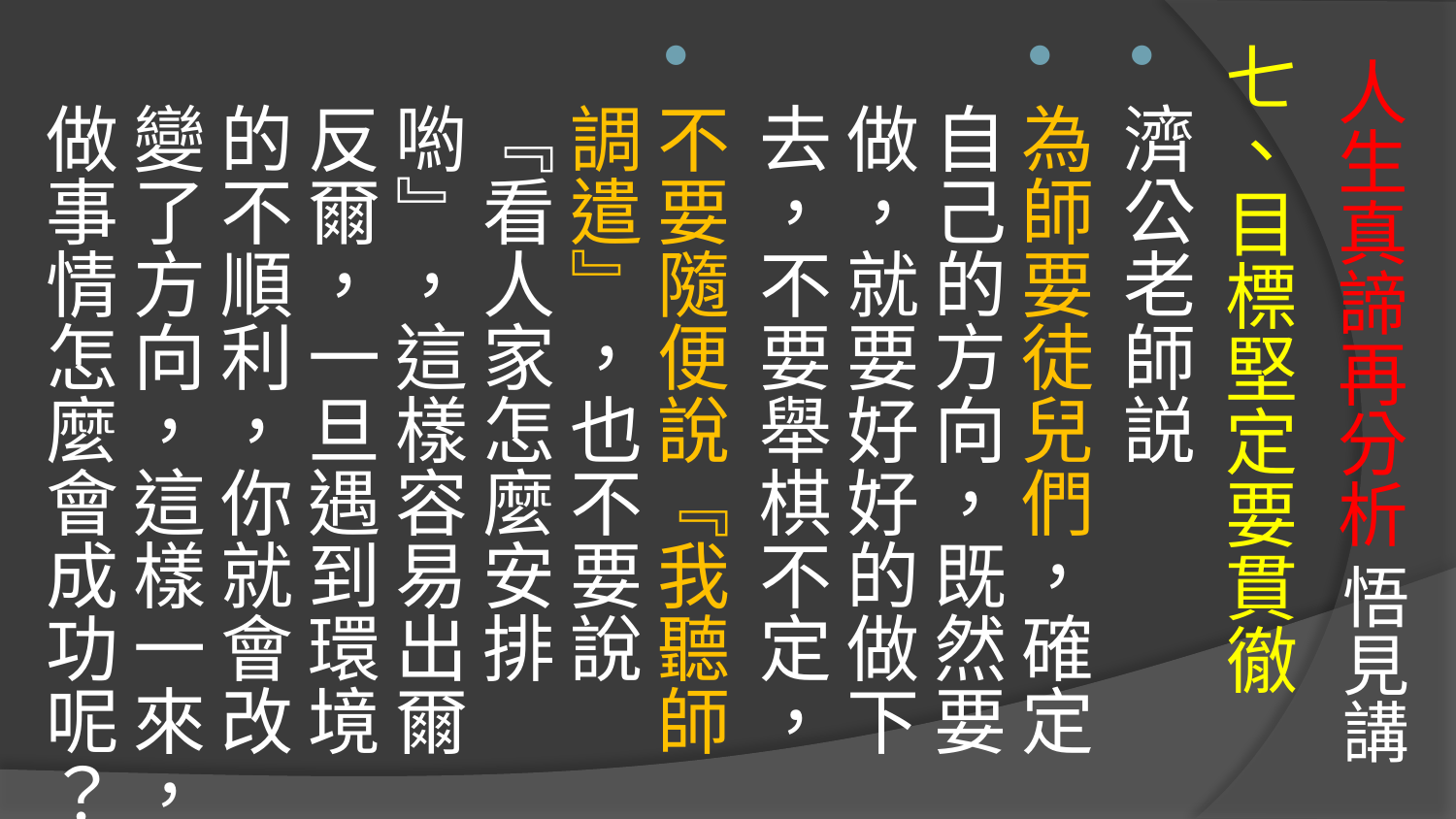

七、目標堅定要貫徹
濟公老師説
為師要徒兒們，確定自己的方向，既然要做，就要好好的做下去，不要舉棋不定，
不要隨便說『我聽師調遣』，也不要說『看人家怎麼安排喲』，這樣容易出爾反爾，一旦遇到環境的不順利，你就會改變了方向，這樣一來，做事情怎麼會成功呢？
# 人生真諦再分析 悟見講